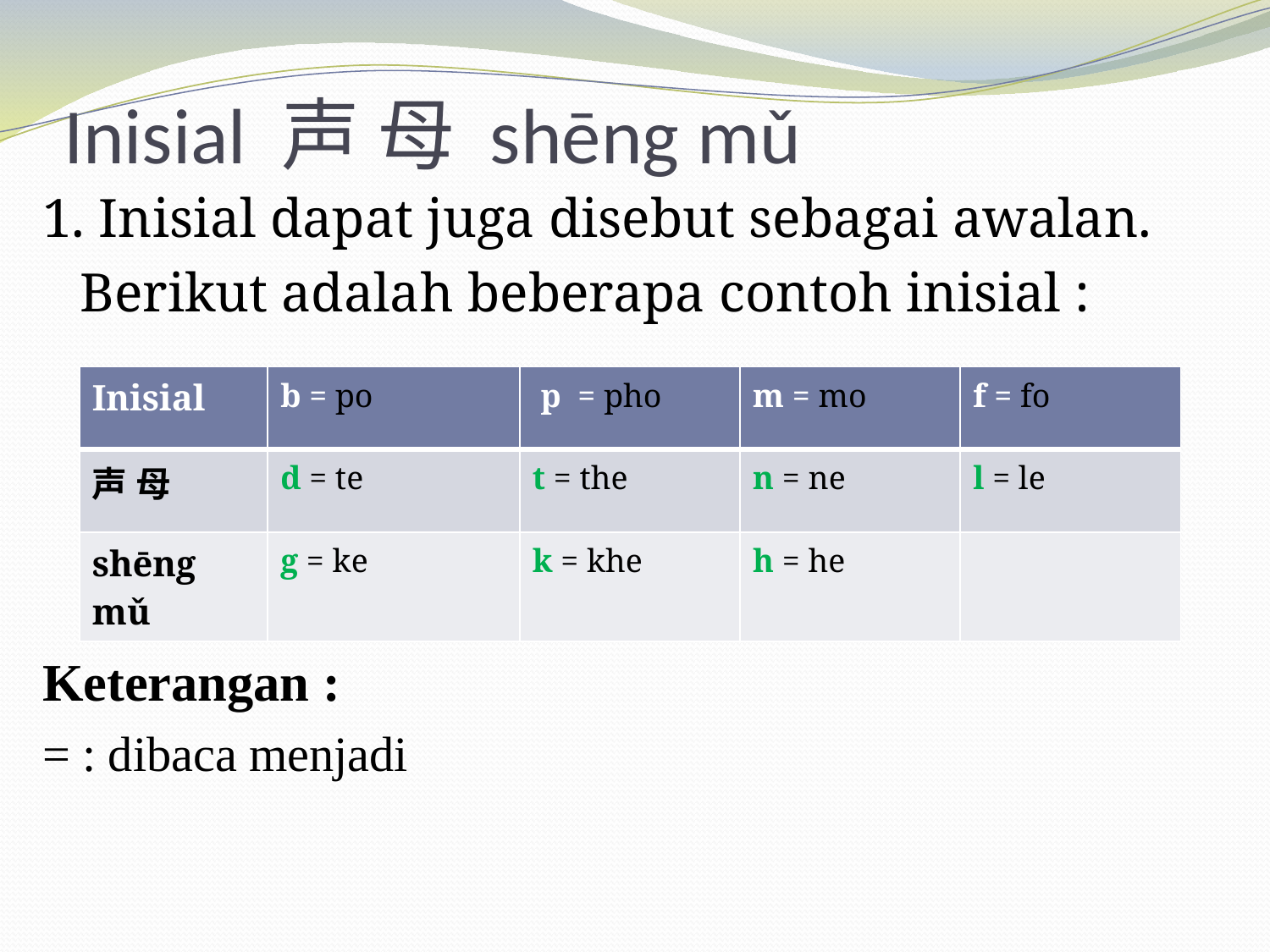

# Inisial 声 母 shēng mǔ
1. Inisial dapat juga disebut sebagai awalan.
Berikut adalah beberapa contoh inisial :

Keterangan :
= : dibaca menjadi
| Inisial | b = po | p = pho | m = mo | f = fo |
| --- | --- | --- | --- | --- |
| 声 母 | d = te | t = the | n = ne | l = le |
| shēng mǔ | g = ke | k = khe | h = he |  |